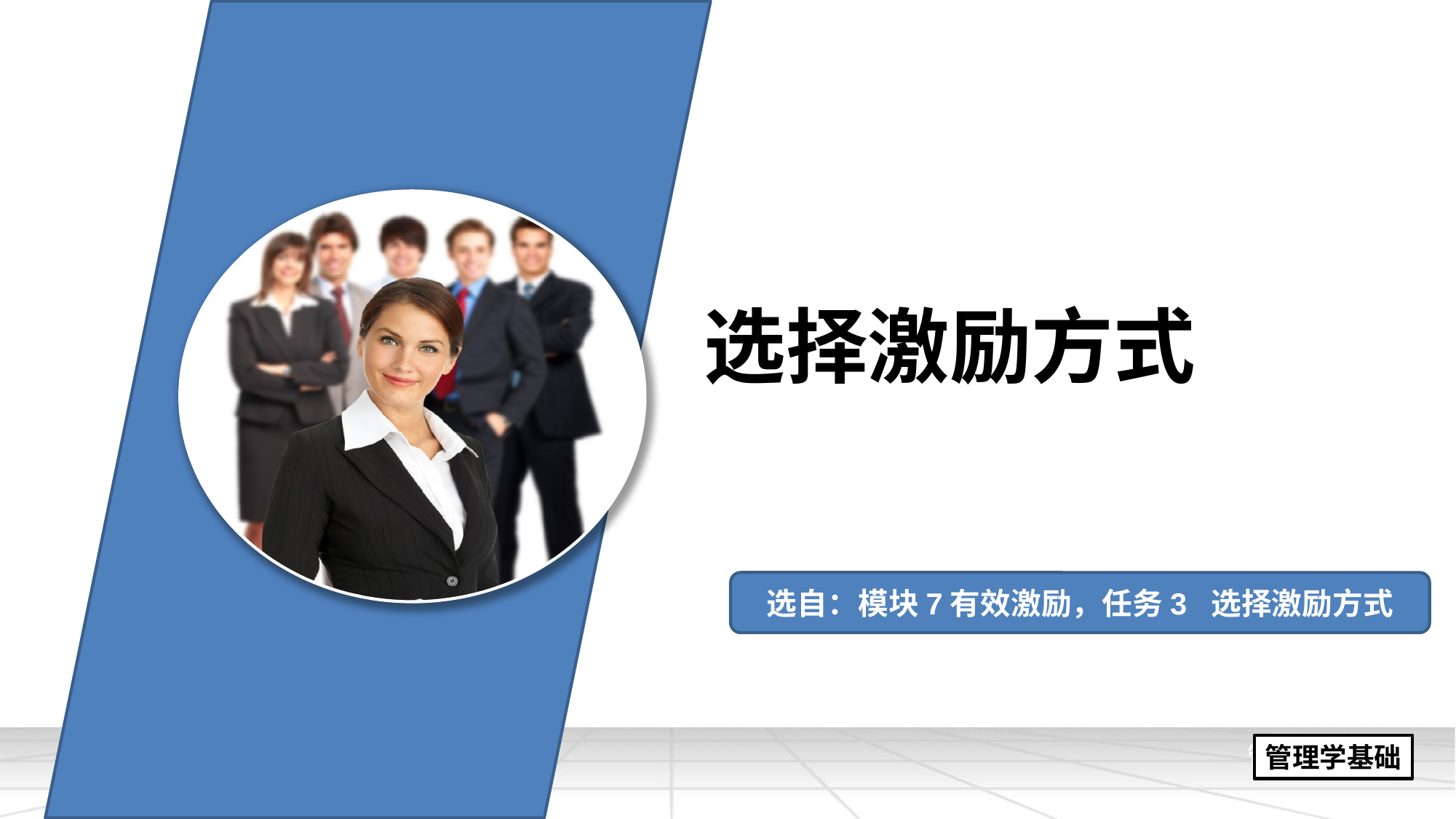

选择激励方式
选自：模块7有效激励，任务3  选择激励方式
管理学基础
管理学基础